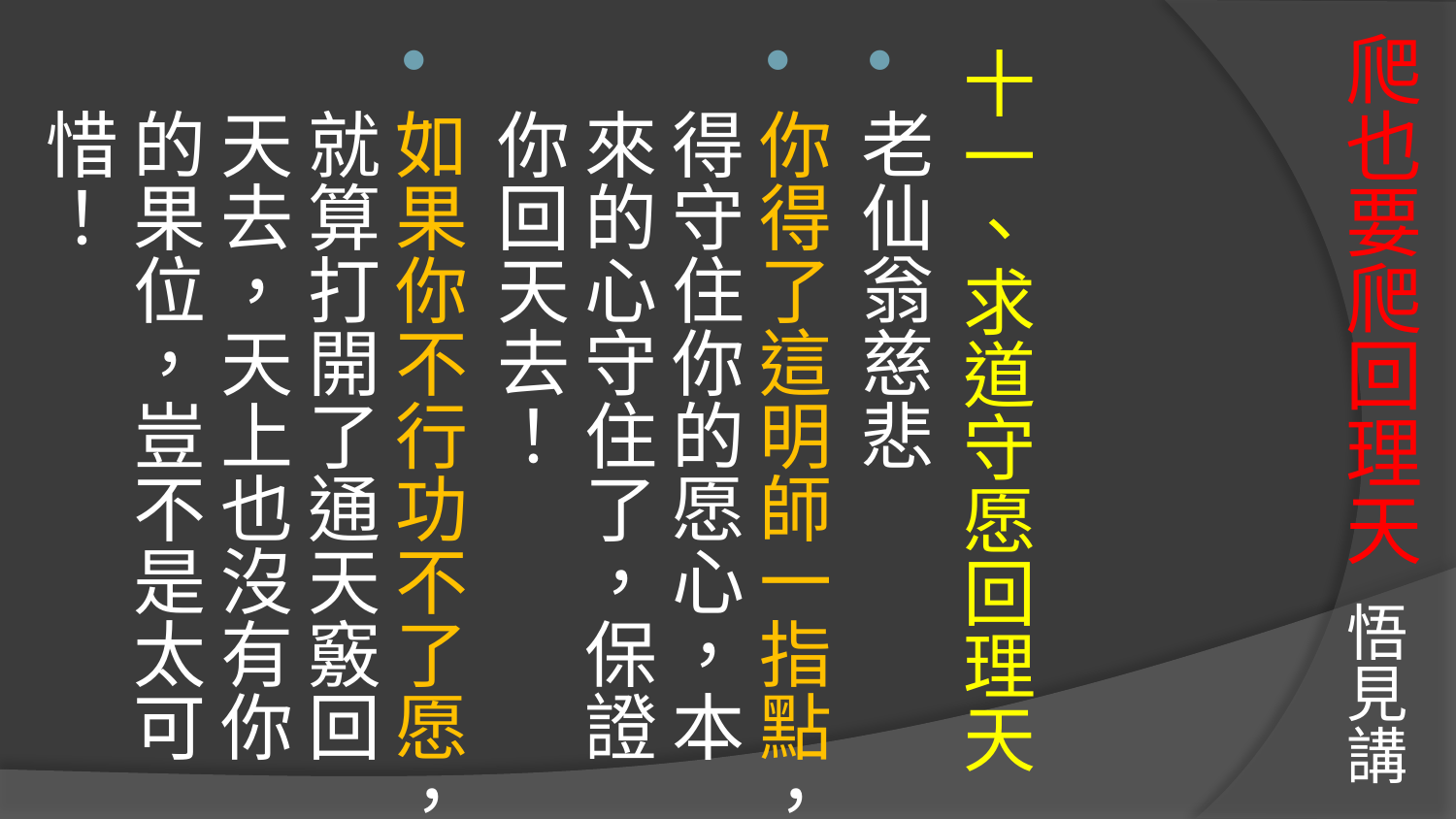

# 爬也要爬回理天  悟見講
十一、求道守愿回理天
老仙翁慈悲
你得了這明師一指點，得守住你的愿心，本來的心守住了，保證你回天去！
如果你不行功不了愿，就算打開了通天竅回天去，天上也沒有你的果位，豈不是太可惜！